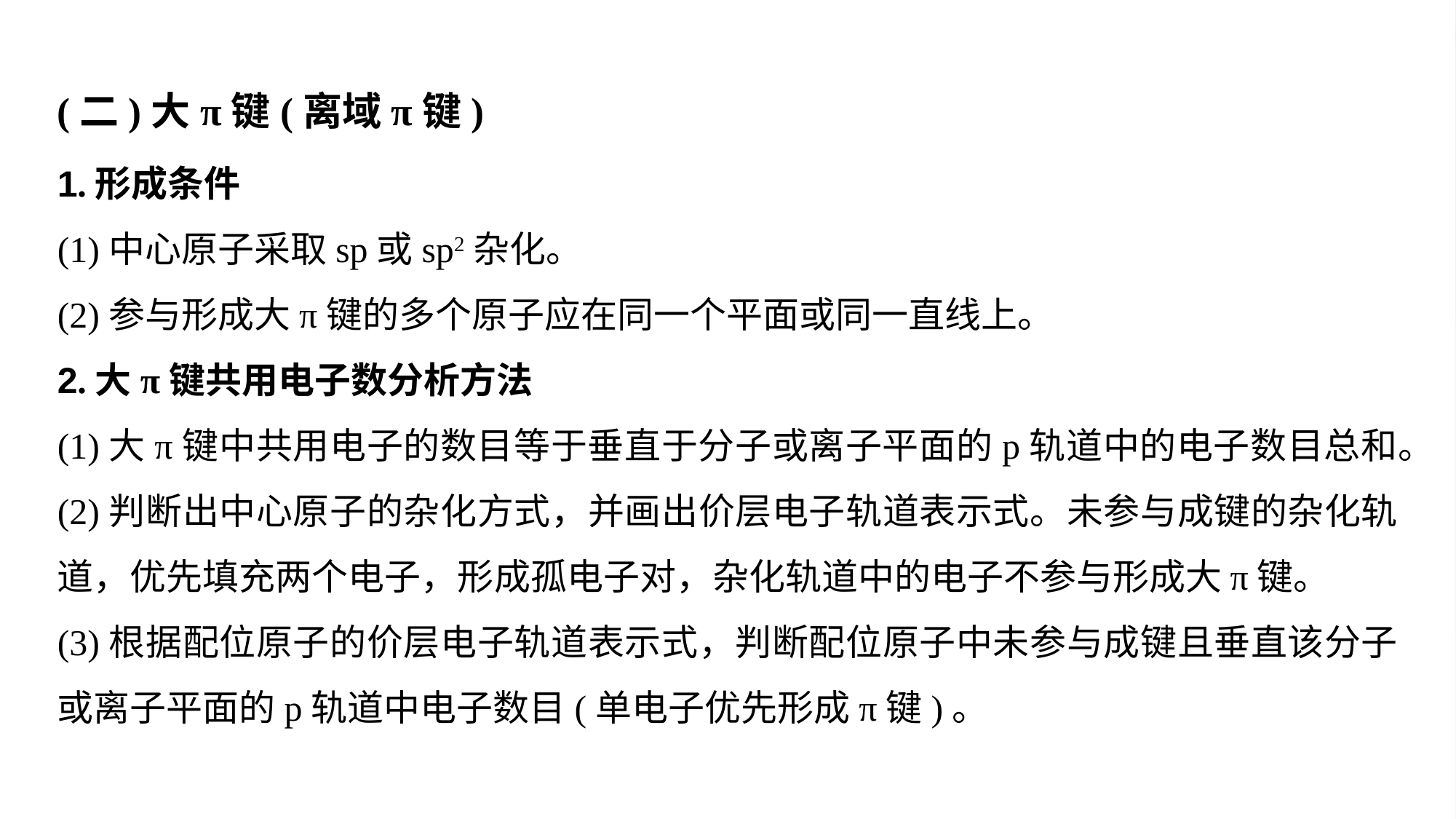

(二)大π键(离域π键)
1.形成条件
(1)中心原子采取sp或sp2杂化。
(2)参与形成大π键的多个原子应在同一个平面或同一直线上。
2.大π键共用电子数分析方法
(1)大π键中共用电子的数目等于垂直于分子或离子平面的p轨道中的电子数目总和。
(2)判断出中心原子的杂化方式，并画出价层电子轨道表示式。未参与成键的杂化轨道，优先填充两个电子，形成孤电子对，杂化轨道中的电子不参与形成大π键。
(3)根据配位原子的价层电子轨道表示式，判断配位原子中未参与成键且垂直该分子或离子平面的p轨道中电子数目(单电子优先形成π键)。